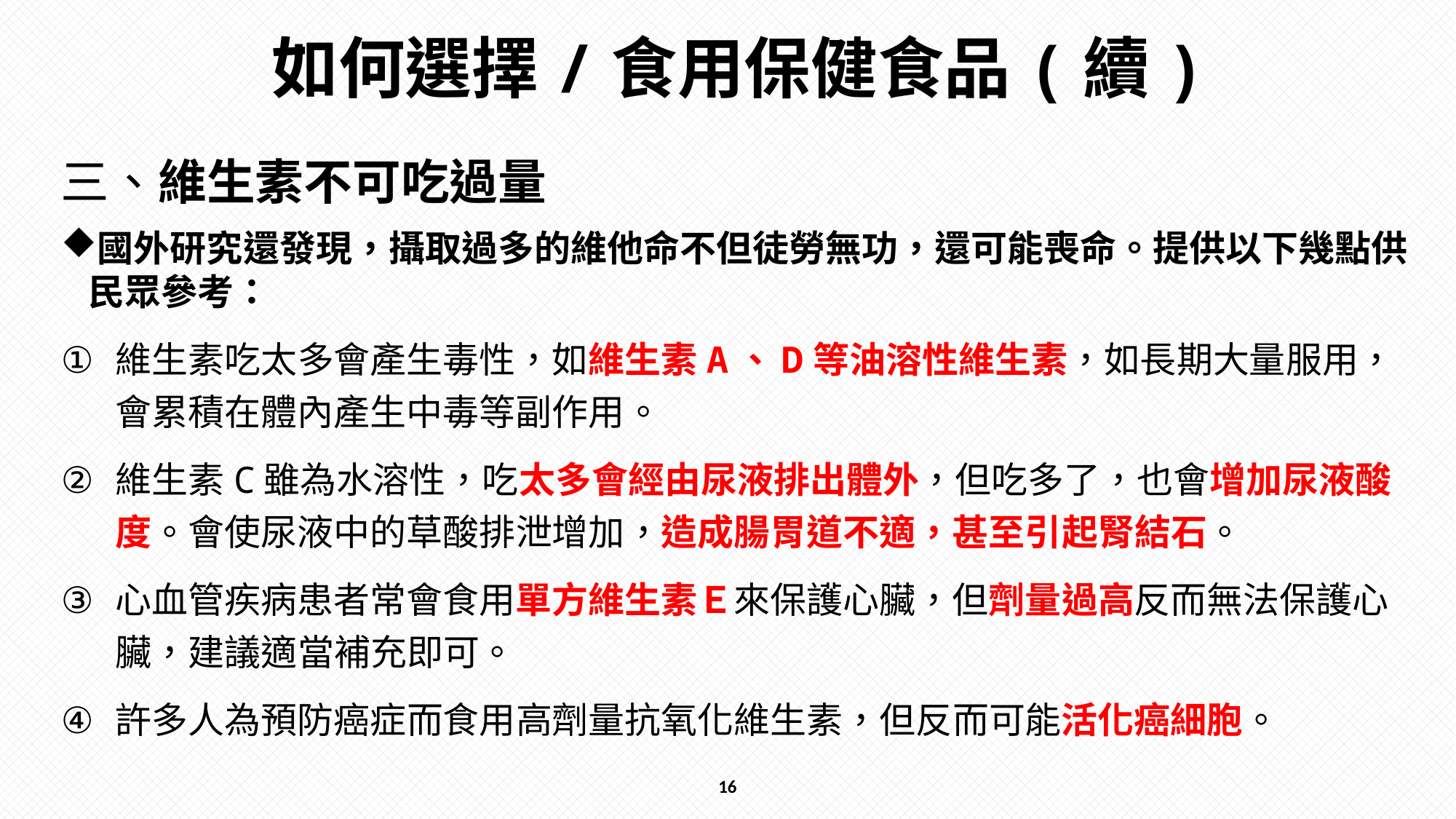

# 如何選擇/食用保健食品(續)
三、維生素不可吃過量
國外研究還發現，攝取過多的維他命不但徒勞無功，還可能喪命。提供以下幾點供民眾參考：
維生素吃太多會產生毒性，如維生素A、D等油溶性維生素，如長期大量服用，會累積在體內產生中毒等副作用。
維生素C雖為水溶性，吃太多會經由尿液排出體外，但吃多了，也會增加尿液酸度。會使尿液中的草酸排泄增加，造成腸胃道不適，甚至引起腎結石。
心血管疾病患者常會食用單方維生素Ｅ來保護心臟，但劑量過高反而無法保護心臟，建議適當補充即可。
許多人為預防癌症而食用高劑量抗氧化維生素，但反而可能活化癌細胞。

16